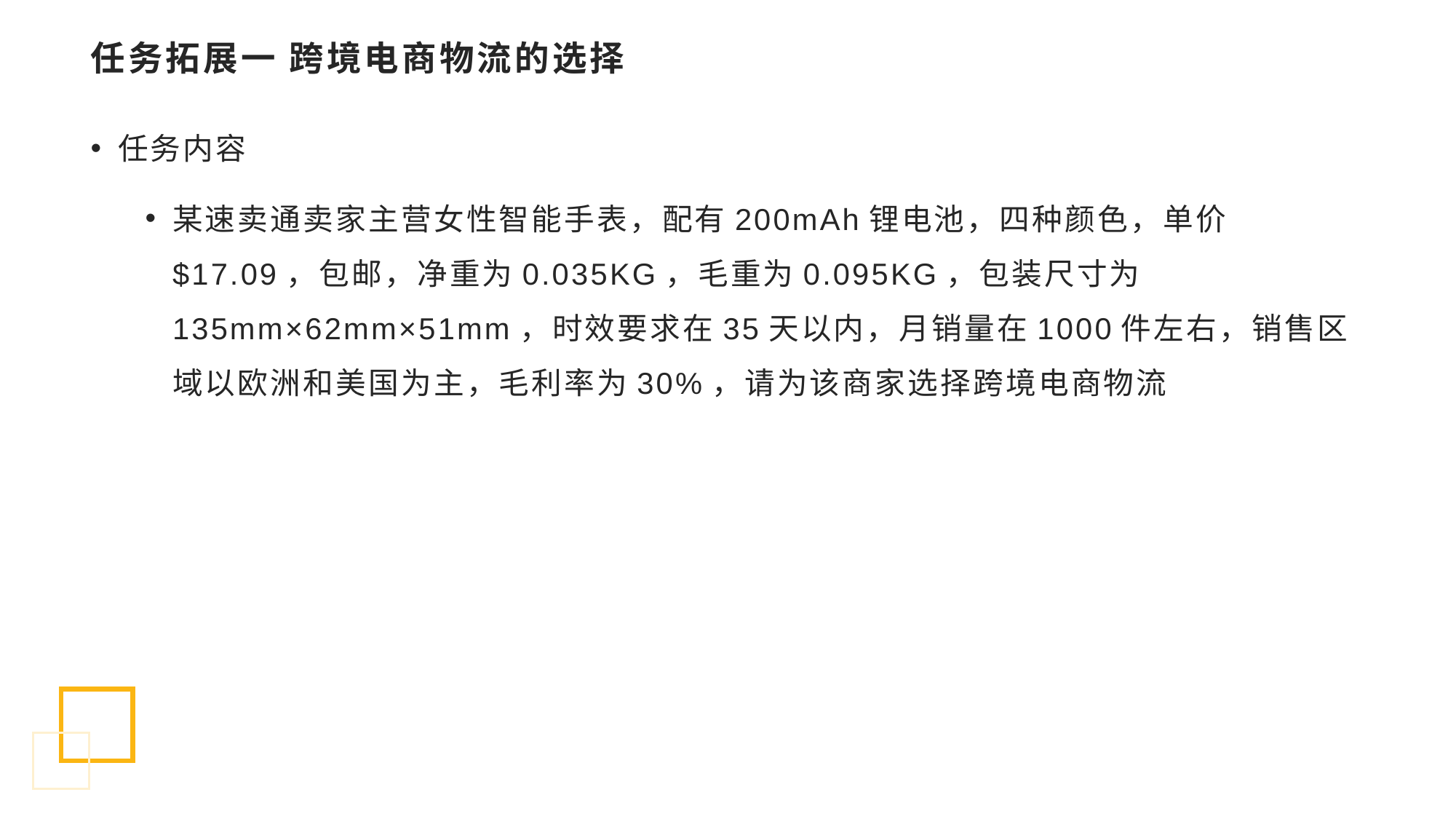

# 任务拓展一 跨境电商物流的选择
任务内容
某速卖通卖家主营女性智能手表，配有200mAh锂电池，四种颜色，单价$17.09，包邮，净重为0.035KG，毛重为0.095KG，包装尺寸为135mm×62mm×51mm，时效要求在35天以内，月销量在1000件左右，销售区域以欧洲和美国为主，毛利率为30%，请为该商家选择跨境电商物流